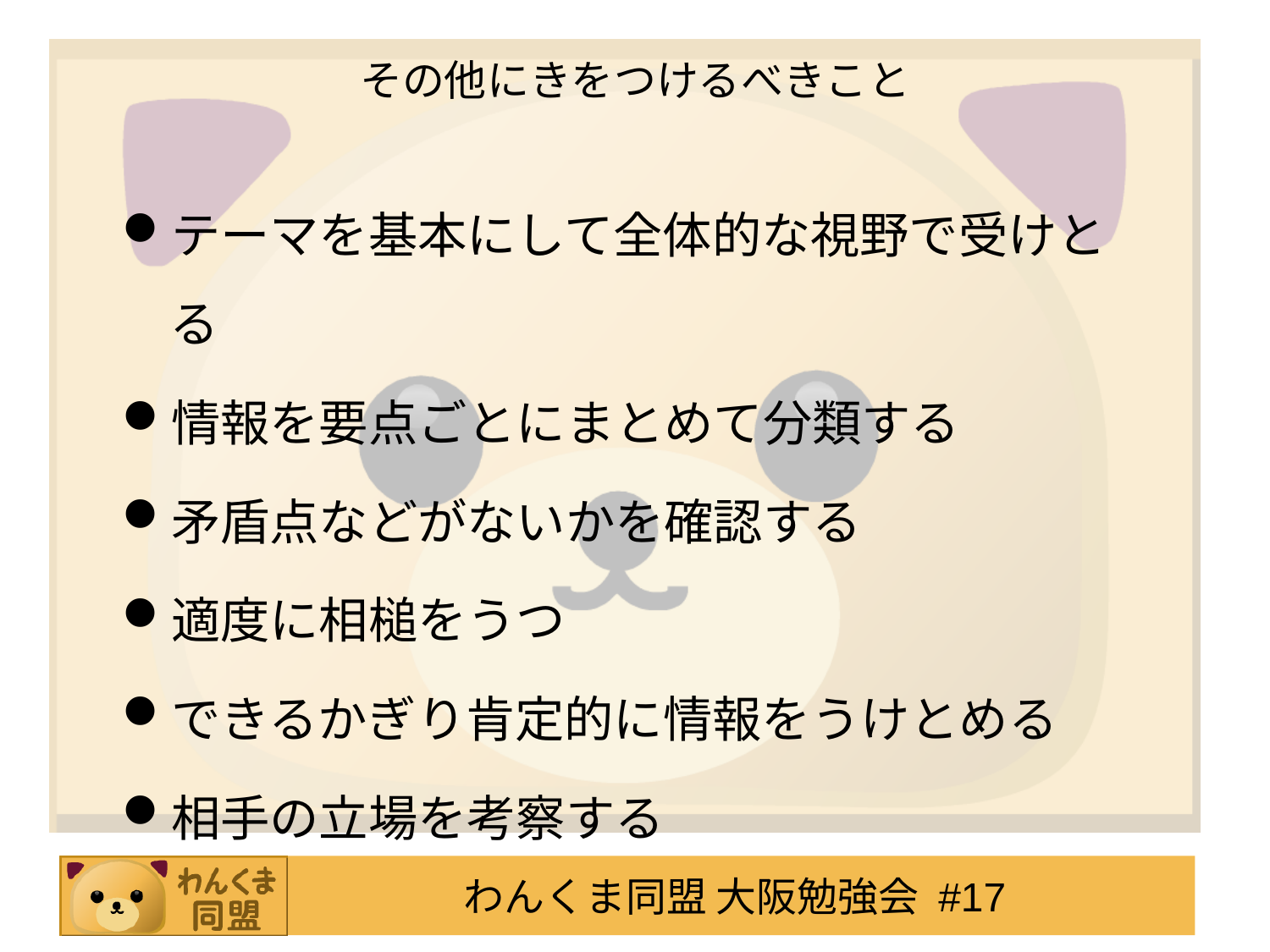

# その他にきをつけるべきこと
テーマを基本にして全体的な視野で受けとる
情報を要点ごとにまとめて分類する
矛盾点などがないかを確認する
適度に相槌をうつ
できるかぎり肯定的に情報をうけとめる
相手の立場を考察する